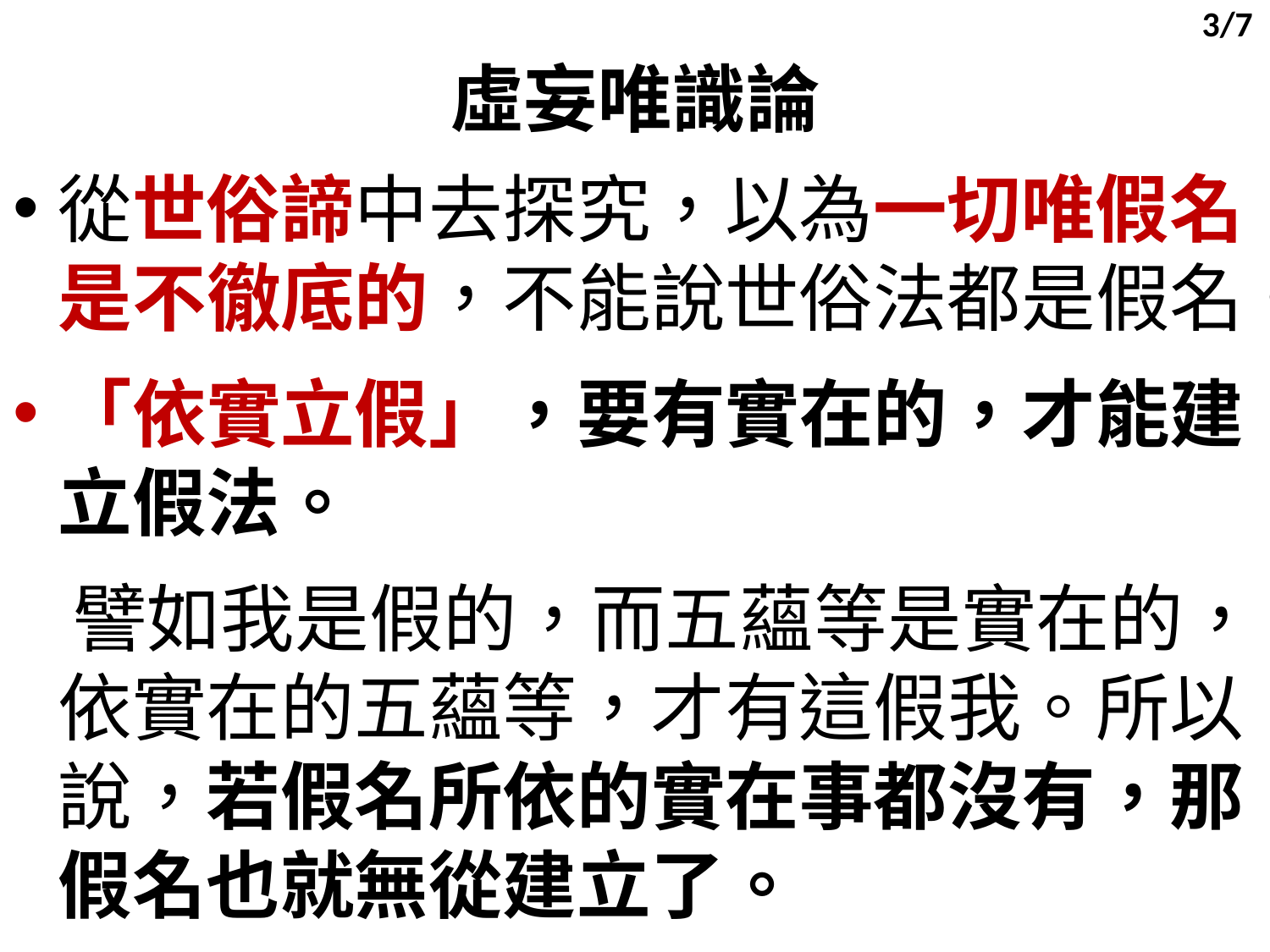

3/7
虛妄唯識論
從世俗諦中去探究，以為一切唯假名是不徹底的，不能說世俗法都是假名。
「依實立假」，要有實在的，才能建立假法。
   譬如我是假的，而五蘊等是實在的，依實在的五蘊等，才有這假我。所以說，若假名所依的實在事都沒有，那假名也就無從建立了。